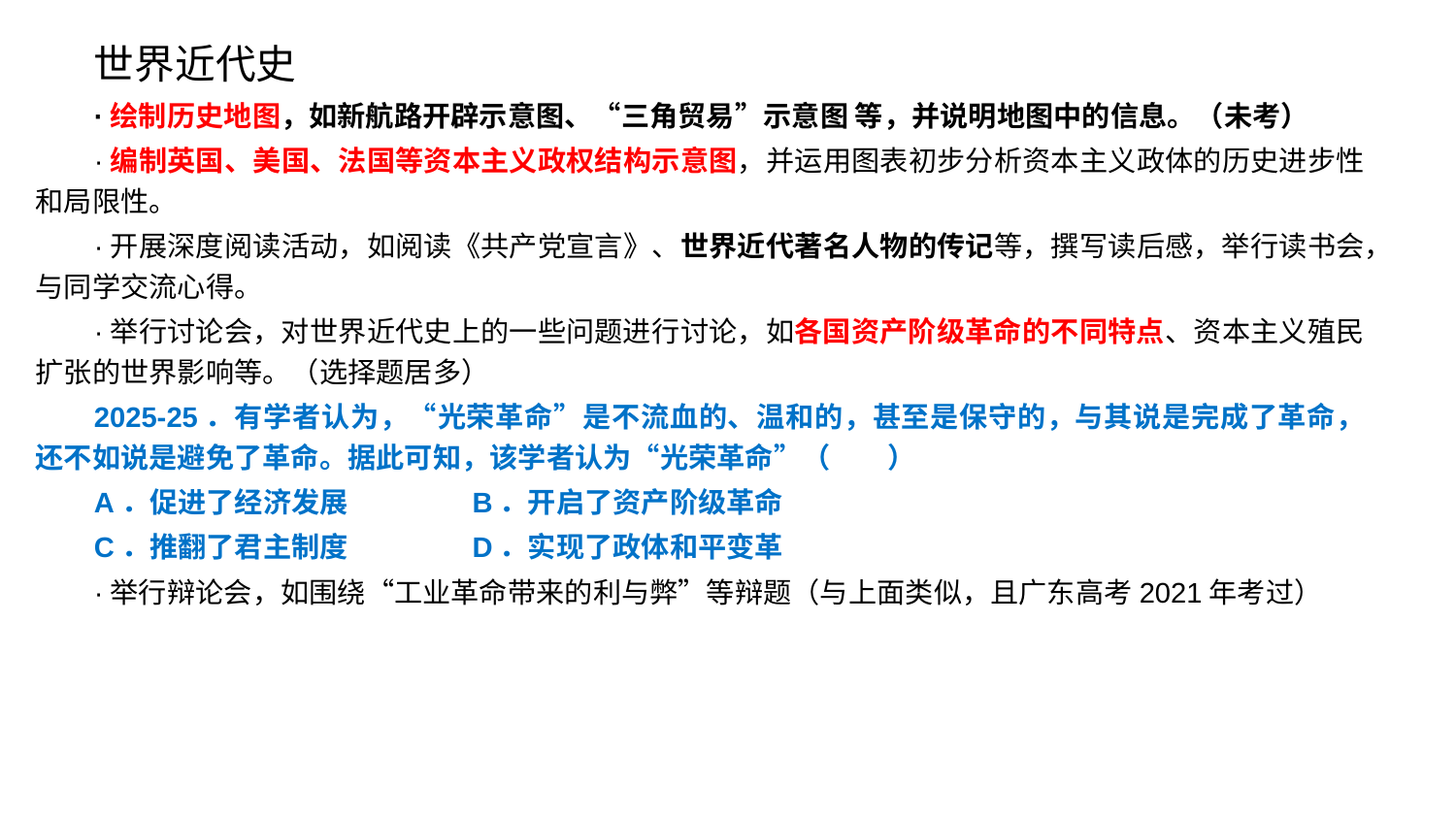

世界近代史
·绘制历史地图，如新航路开辟示意图、“三角贸易”示意图 等，并说明地图中的信息。（未考）
·编制英国、美国、法国等资本主义政权结构示意图，并运用图表初步分析资本主义政体的历史进步性和局限性。
·开展深度阅读活动，如阅读《共产党宣言》、世界近代著名人物的传记等，撰写读后感，举行读书会，与同学交流心得。
·举行讨论会，对世界近代史上的一些问题进行讨论，如各国资产阶级革命的不同特点、资本主义殖民扩张的世界影响等。（选择题居多）
2025-25．有学者认为，“光荣革命”是不流血的、温和的，甚至是保守的，与其说是完成了革命，还不如说是避免了革命。据此可知，该学者认为“光荣革命”（　　）
A．促进了经济发展	B．开启了资产阶级革命
C．推翻了君主制度	D．实现了政体和平变革
·举行辩论会，如围绕“工业革命带来的利与弊”等辩题（与上面类似，且广东高考2021年考过）